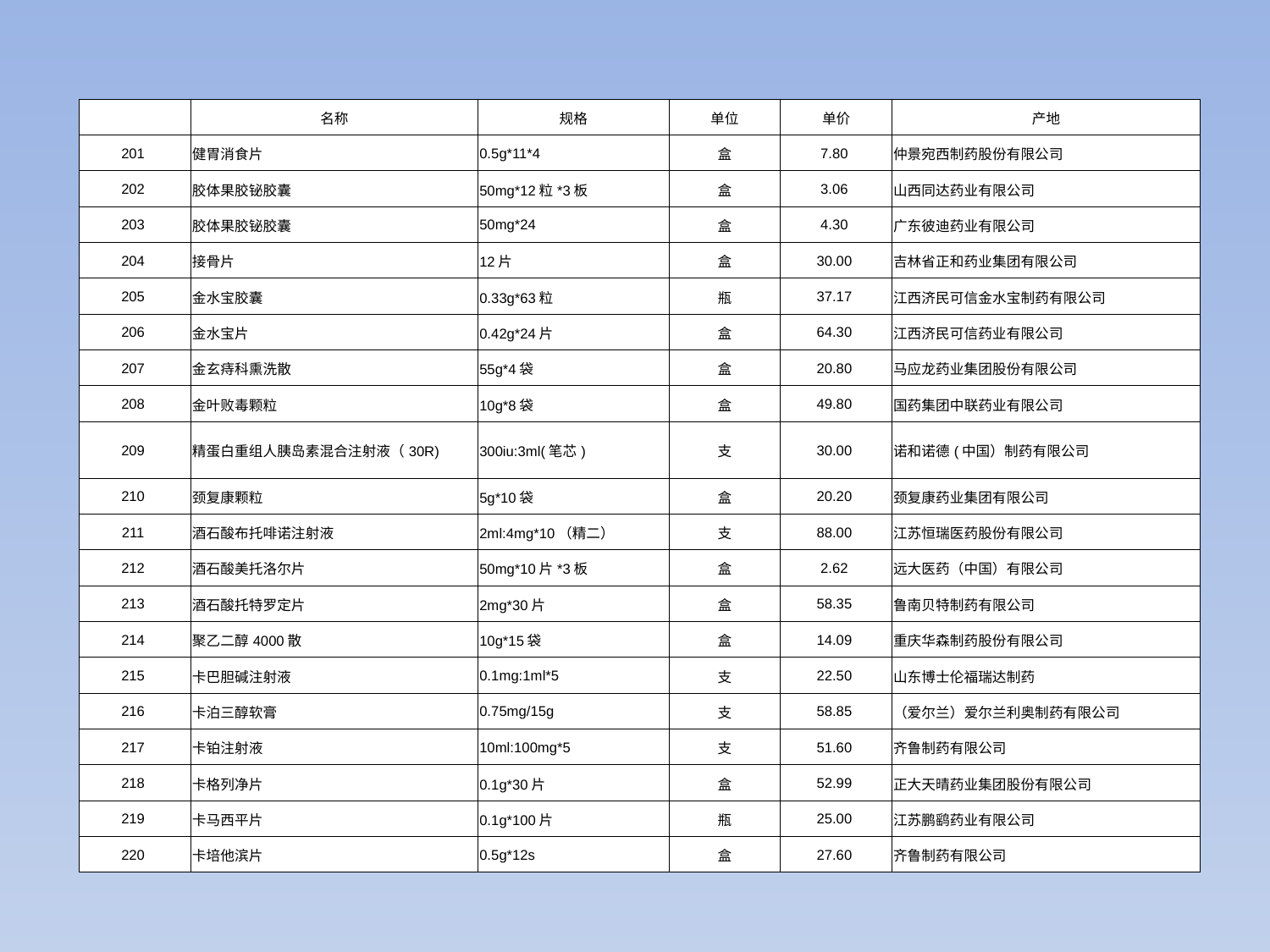

|  | 名称 | 规格 | 单位 | 单价 | 产地 |
| --- | --- | --- | --- | --- | --- |
| 201 | 健胃消食片 | 0.5g\*11\*4 | 盒 | 7.80 | 仲景宛西制药股份有限公司 |
| 202 | 胶体果胶铋胶囊 | 50mg\*12粒\*3板 | 盒 | 3.06 | 山西同达药业有限公司 |
| 203 | 胶体果胶铋胶囊 | 50mg\*24 | 盒 | 4.30 | 广东彼迪药业有限公司 |
| 204 | 接骨片 | 12片 | 盒 | 30.00 | 吉林省正和药业集团有限公司 |
| 205 | 金水宝胶囊 | 0.33g\*63粒 | 瓶 | 37.17 | 江西济民可信金水宝制药有限公司 |
| 206 | 金水宝片 | 0.42g\*24片 | 盒 | 64.30 | 江西济民可信药业有限公司 |
| 207 | 金玄痔科熏洗散 | 55g\*4袋 | 盒 | 20.80 | 马应龙药业集团股份有限公司 |
| 208 | 金叶败毒颗粒 | 10g\*8袋 | 盒 | 49.80 | 国药集团中联药业有限公司 |
| 209 | 精蛋白重组人胰岛素混合注射液（30R) | 300iu:3ml(笔芯) | 支 | 30.00 | 诺和诺德(中国）制药有限公司 |
| 210 | 颈复康颗粒 | 5g\*10袋 | 盒 | 20.20 | 颈复康药业集团有限公司 |
| 211 | 酒石酸布托啡诺注射液 | 2ml:4mg\*10（精二） | 支 | 88.00 | 江苏恒瑞医药股份有限公司 |
| 212 | 酒石酸美托洛尔片 | 50mg\*10片\*3板 | 盒 | 2.62 | 远大医药（中国）有限公司 |
| 213 | 酒石酸托特罗定片 | 2mg\*30片 | 盒 | 58.35 | 鲁南贝特制药有限公司 |
| 214 | 聚乙二醇4000散 | 10g\*15袋 | 盒 | 14.09 | 重庆华森制药股份有限公司 |
| 215 | 卡巴胆碱注射液 | 0.1mg:1ml\*5 | 支 | 22.50 | 山东博士伦福瑞达制药 |
| 216 | 卡泊三醇软膏 | 0.75mg/15g | 支 | 58.85 | （爱尔兰）爱尔兰利奥制药有限公司 |
| 217 | 卡铂注射液 | 10ml:100mg\*5 | 支 | 51.60 | 齐鲁制药有限公司 |
| 218 | 卡格列净片 | 0.1g\*30片 | 盒 | 52.99 | 正大天晴药业集团股份有限公司 |
| 219 | 卡马西平片 | 0.1g\*100片 | 瓶 | 25.00 | 江苏鹏鹞药业有限公司 |
| 220 | 卡培他滨片 | 0.5g\*12s | 盒 | 27.60 | 齐鲁制药有限公司 |